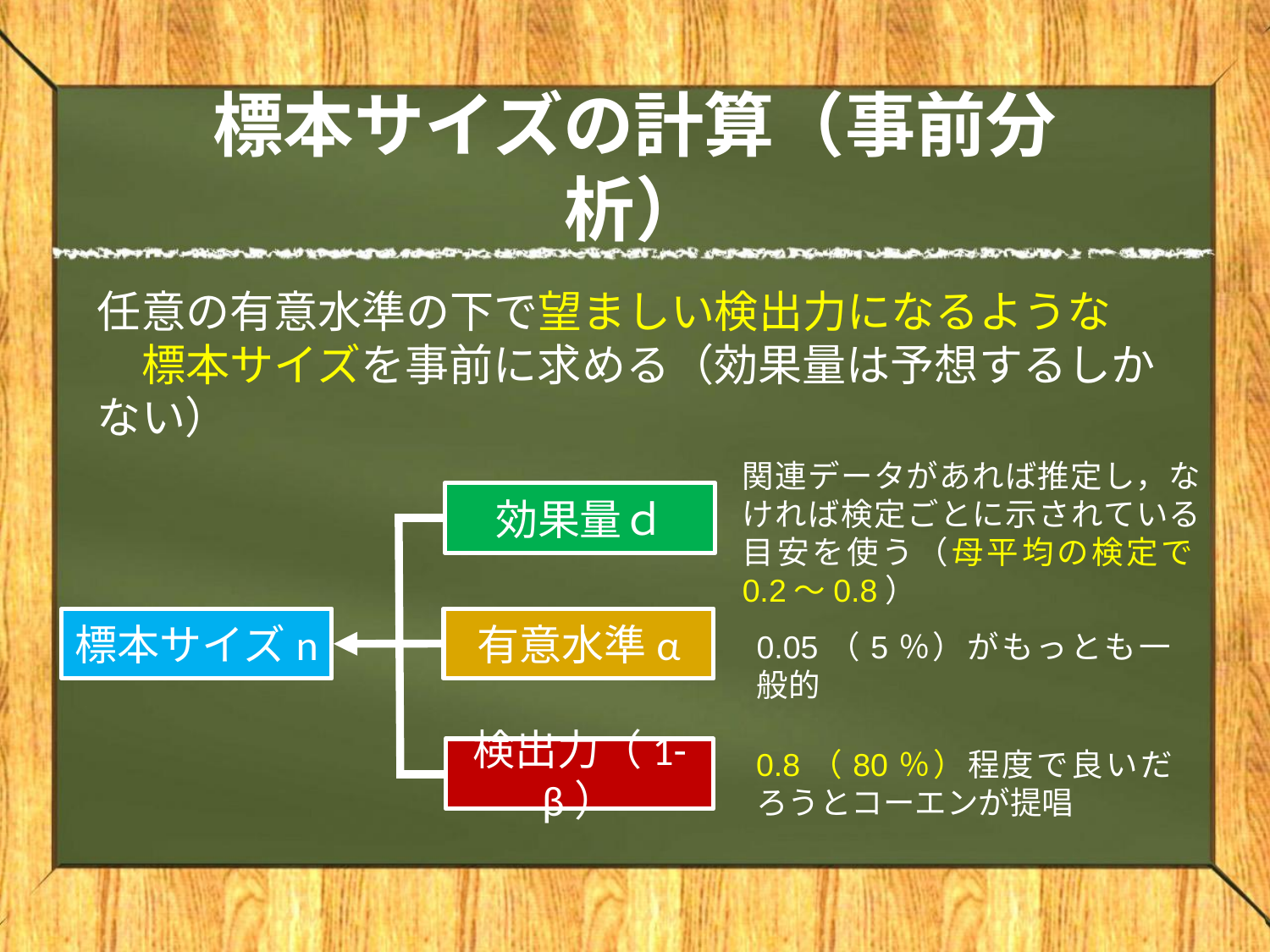

# 標本サイズの計算（事前分析）
任意の有意水準の下で望ましい検出力になるような　　標本サイズを事前に求める（効果量は予想するしかない）
関連データがあれば推定し，なければ検定ごとに示されている目安を使う（母平均の検定で0.2～0.8）
効果量ｄ
標本サイズn
有意水準α
0.05（5％）がもっとも一般的
検出力（1-β）
0.8（80％）程度で良いだろうとコーエンが提唱